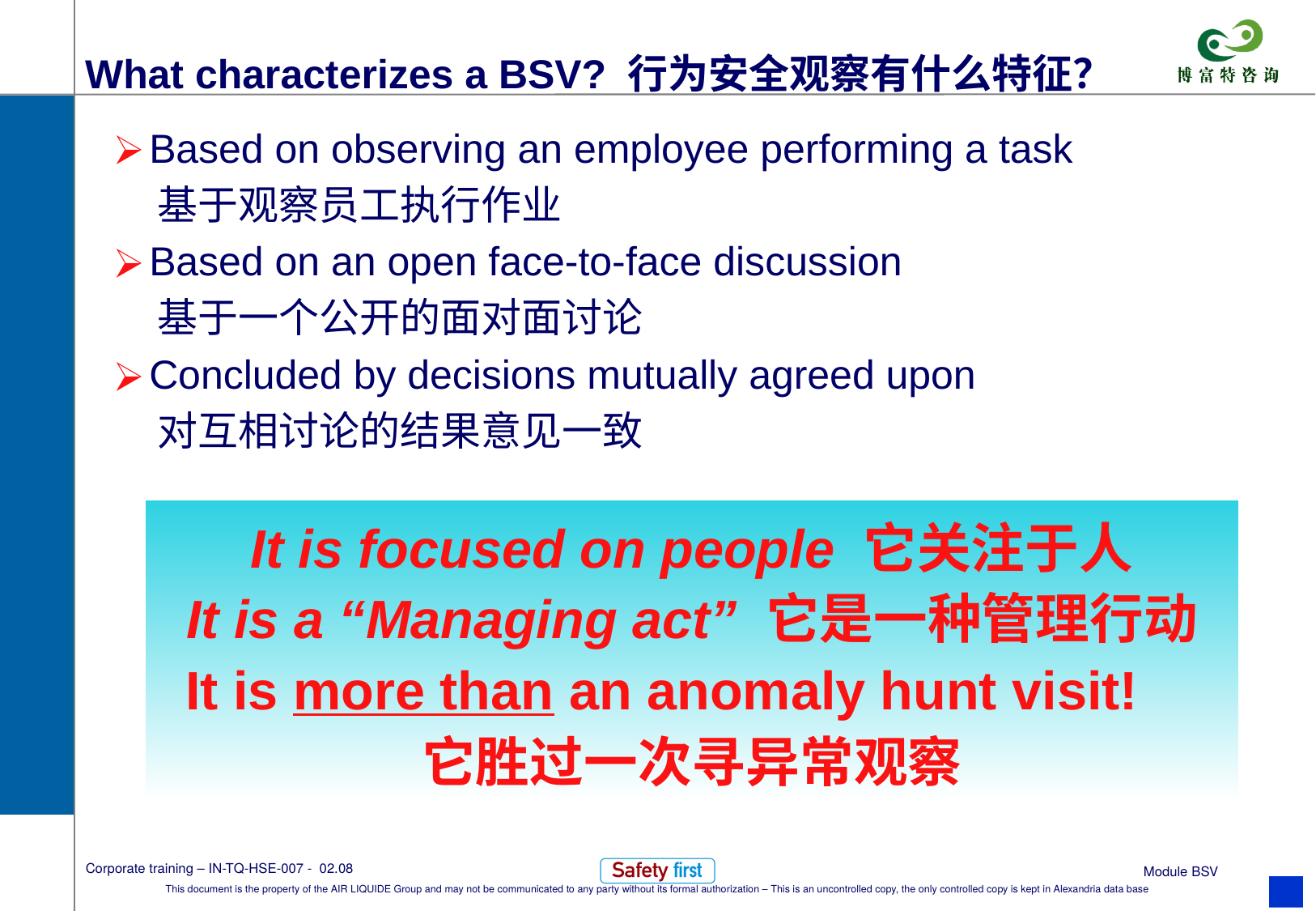

# What characterizes a BSV? 行为安全观察有什么特征？
Based on observing an employee performing a task
   基于观察员工执行作业
Based on an open face-to-face discussion
   基于一个公开的面对面讨论
Concluded by decisions mutually agreed upon
   对互相讨论的结果意见一致

It is focused on people 它关注于人
It is a “Managing act” 它是一种管理行动
It is more than an anomaly hunt visit!     它胜过一次寻异常观察
9